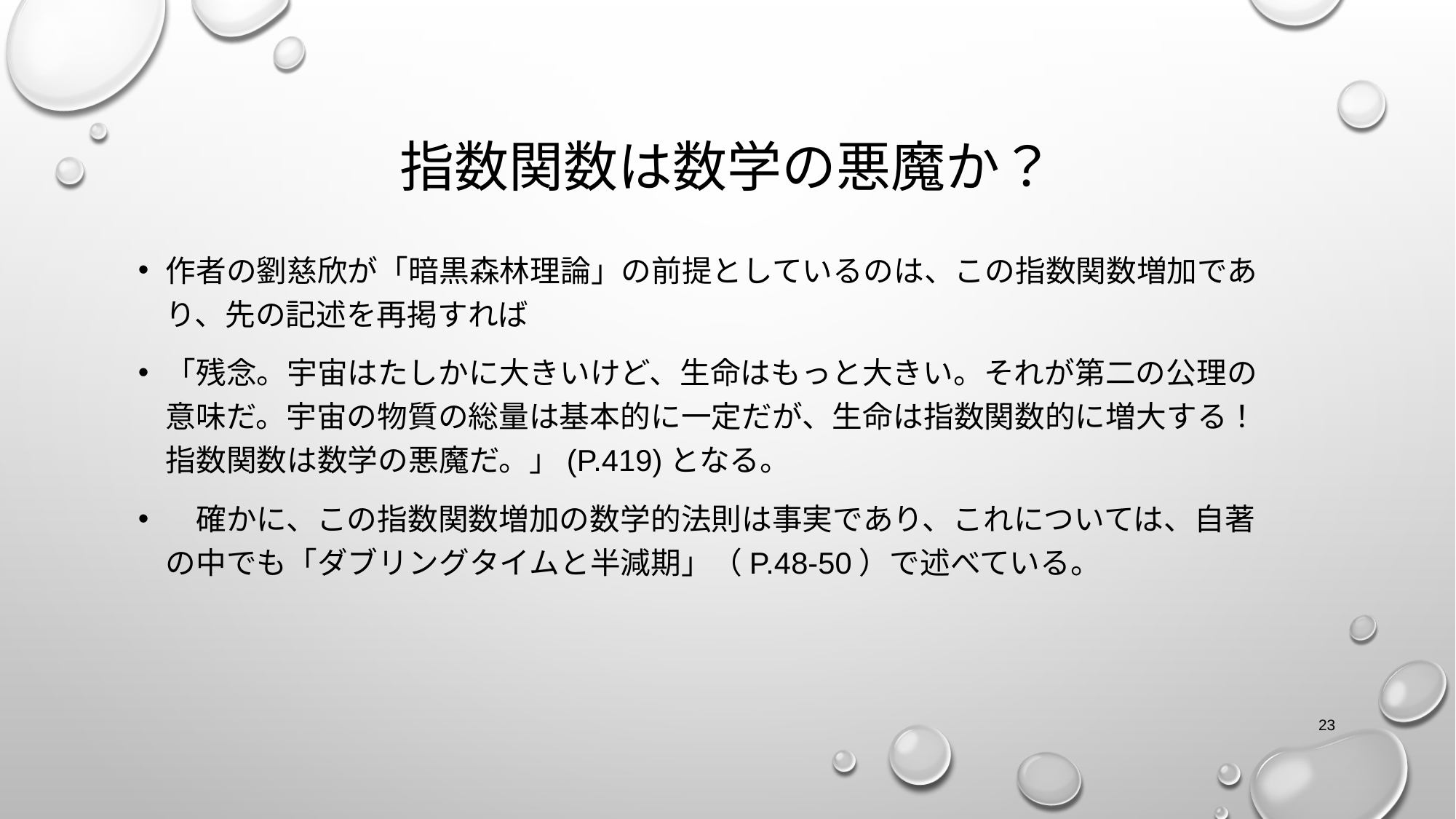

# 指数関数は数学の悪魔か？
作者の劉慈欣が「暗黒森林理論」の前提としているのは、この指数関数増加であり、先の記述を再掲すれば
「残念。宇宙はたしかに大きいけど、生命はもっと大きい。それが第二の公理の意味だ。宇宙の物質の総量は基本的に一定だが、生命は指数関数的に増大する！指数関数は数学の悪魔だ。」(p.419)となる。
　確かに、この指数関数増加の数学的法則は事実であり、これについては、自著の中でも「ダブリングタイムと半減期」（p.48-50）で述べている。

23